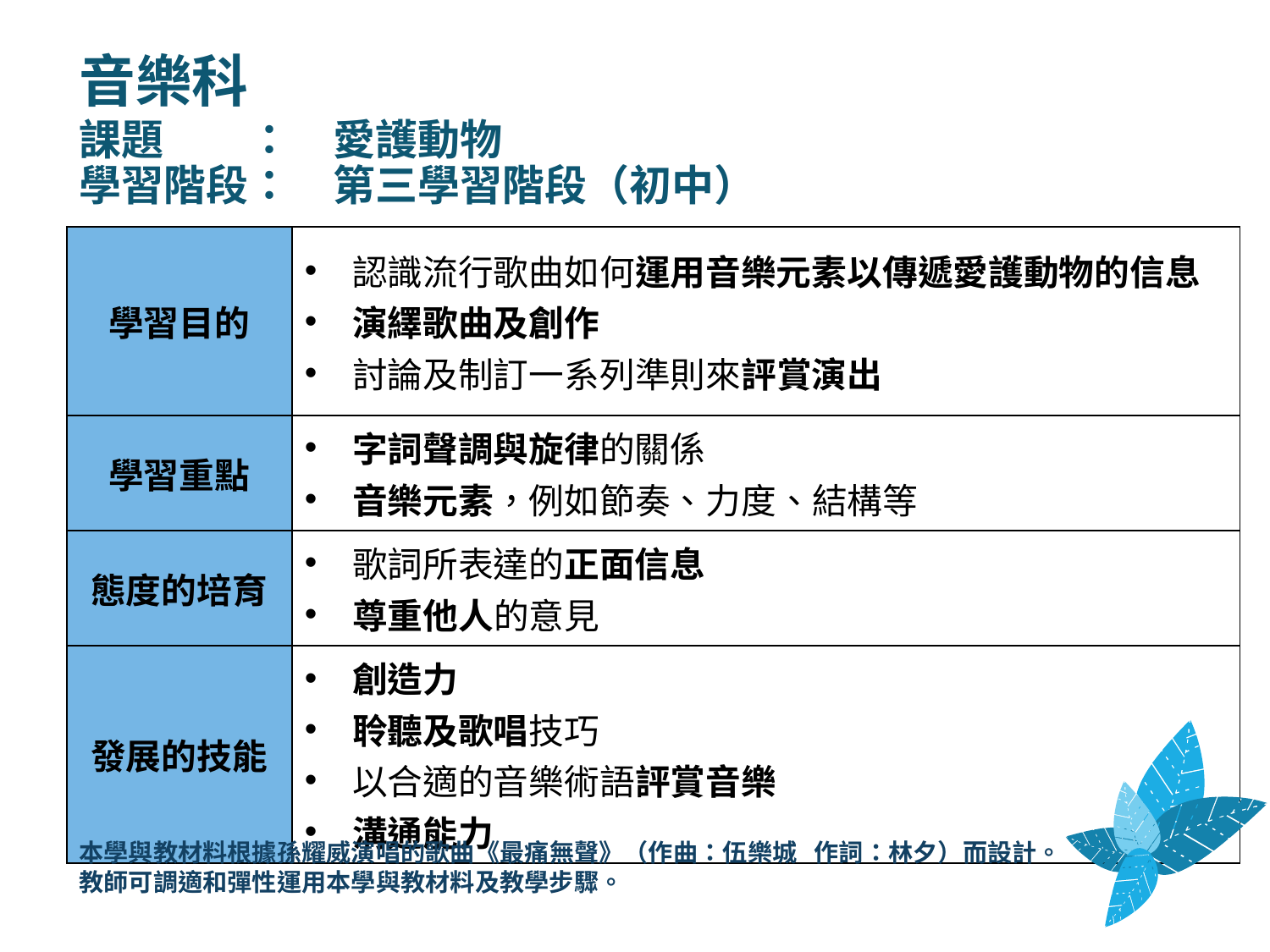

音樂科
# 課題	　：	愛護動物 學習階段：	第三學習階段（初中）
| 學習目的 | 認識流行歌曲如何運用音樂元素以傳遞愛護動物的信息 演繹歌曲及創作 討論及制訂一系列準則來評賞演出 |
| --- | --- |
| 學習重點 | 字詞聲調與旋律的關係 音樂元素，例如節奏、力度、結構等 |
| 態度的培育 | 歌詞所表達的正面信息 尊重他人的意見 |
| 發展的技能 | 創造力 聆聽及歌唱技巧 以合適的音樂術語評賞音樂 溝通能力 |

本學與教材料根據孫耀威演唱的歌曲《最痛無聲》（作曲：伍樂城   作詞：林夕）而設計。
教師可調適和彈性運用本學與教材料及教學步驟。